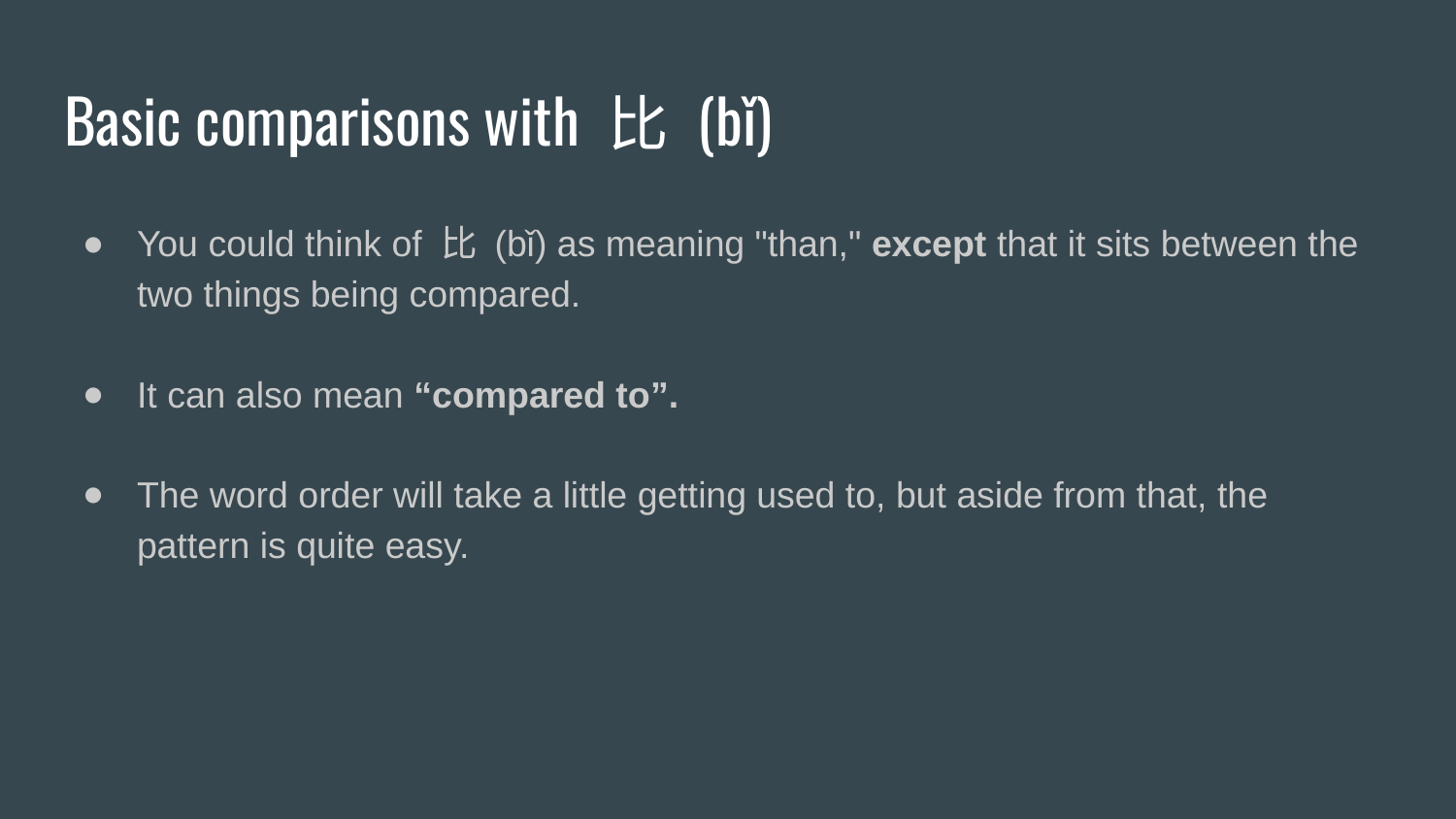

# Basic comparisons with 比 (bǐ)
You could think of 比 (bǐ) as meaning "than," except that it sits between the two things being compared.

It can also mean “compared to”.
The word order will take a little getting used to, but aside from that, the pattern is quite easy.